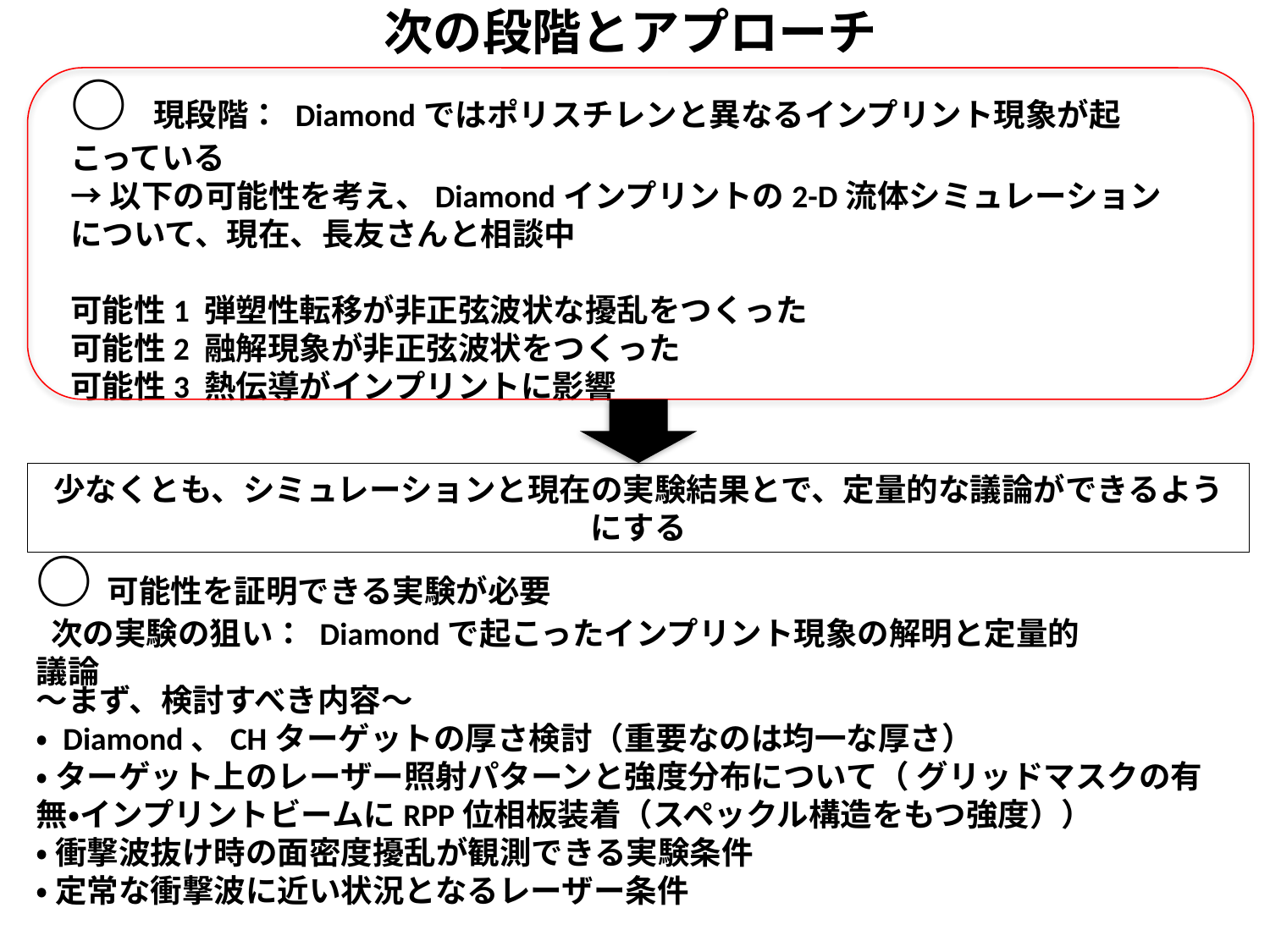

次の段階とアプローチ
○ 現段階： Diamondではポリスチレンと異なるインプリント現象が起こっている
→以下の可能性を考え、Diamondインプリントの2-D流体シミュレーションについて、現在、長友さんと相談中

可能性1 弾塑性転移が非正弦波状な擾乱をつくった
可能性2 融解現象が非正弦波状をつくった
可能性3 熱伝導がインプリントに影響

少なくとも、シミュレーションと現在の実験結果とで、定量的な議論ができるようにする
○ 可能性を証明できる実験が必要
 次の実験の狙い： Diamondで起こったインプリント現象の解明と定量的議論
〜まず、検討すべき内容〜
・ Diamond、CHターゲットの厚さ検討（重要なのは均一な厚さ）
・ ターゲット上のレーザー照射パターンと強度分布について（ グリッドマスクの有無・インプリントビームにRPP位相板装着（スペックル構造をもつ強度））
・ 衝撃波抜け時の面密度擾乱が観測できる実験条件
・ 定常な衝撃波に近い状況となるレーザー条件